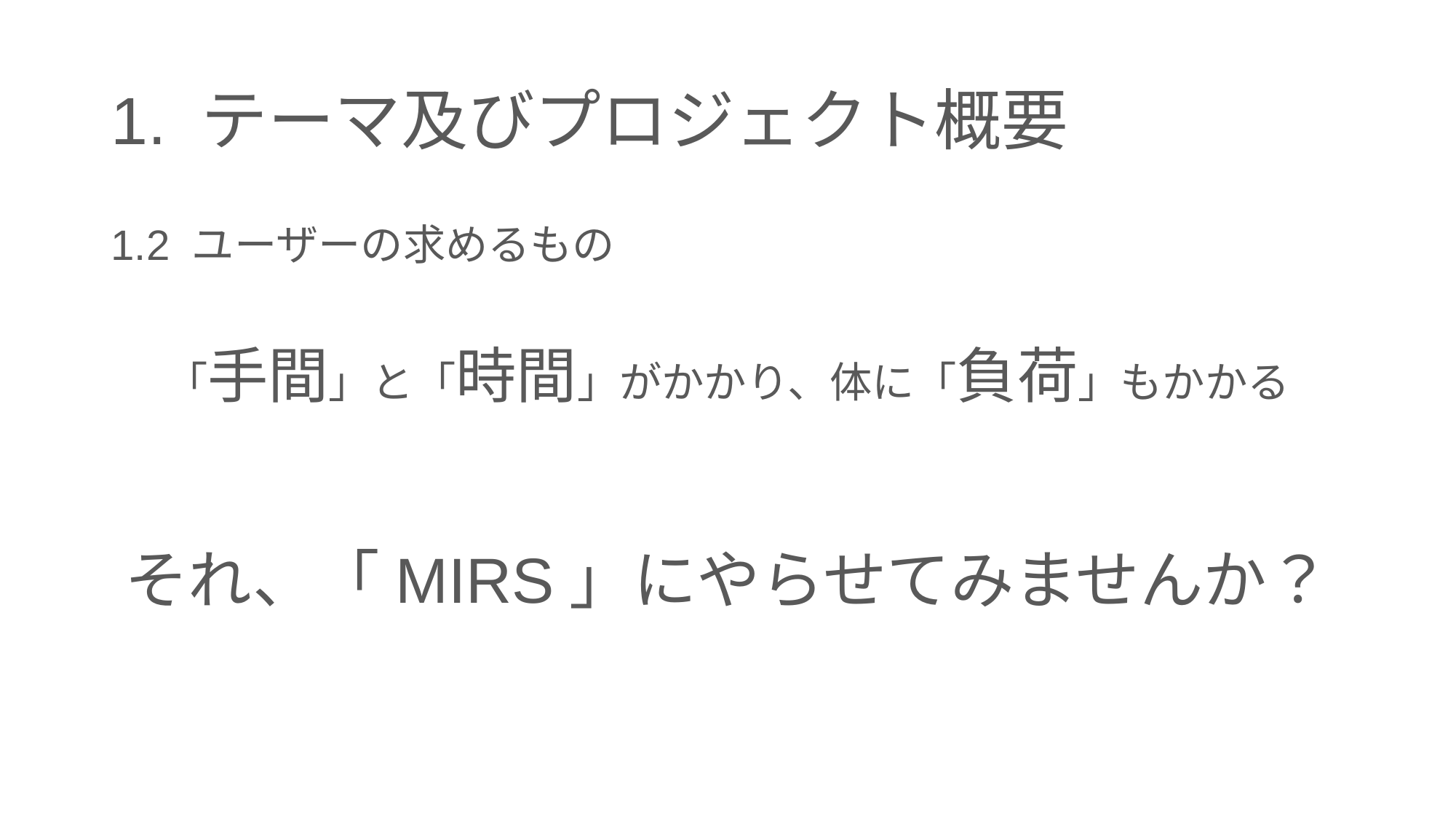

# 1. テーマ及びプロジェクト概要
1.2 ユーザーの求めるもの

「手間」と「時間」がかかり、体に「負荷」もかかる

それ、「MIRS」にやらせてみませんか？